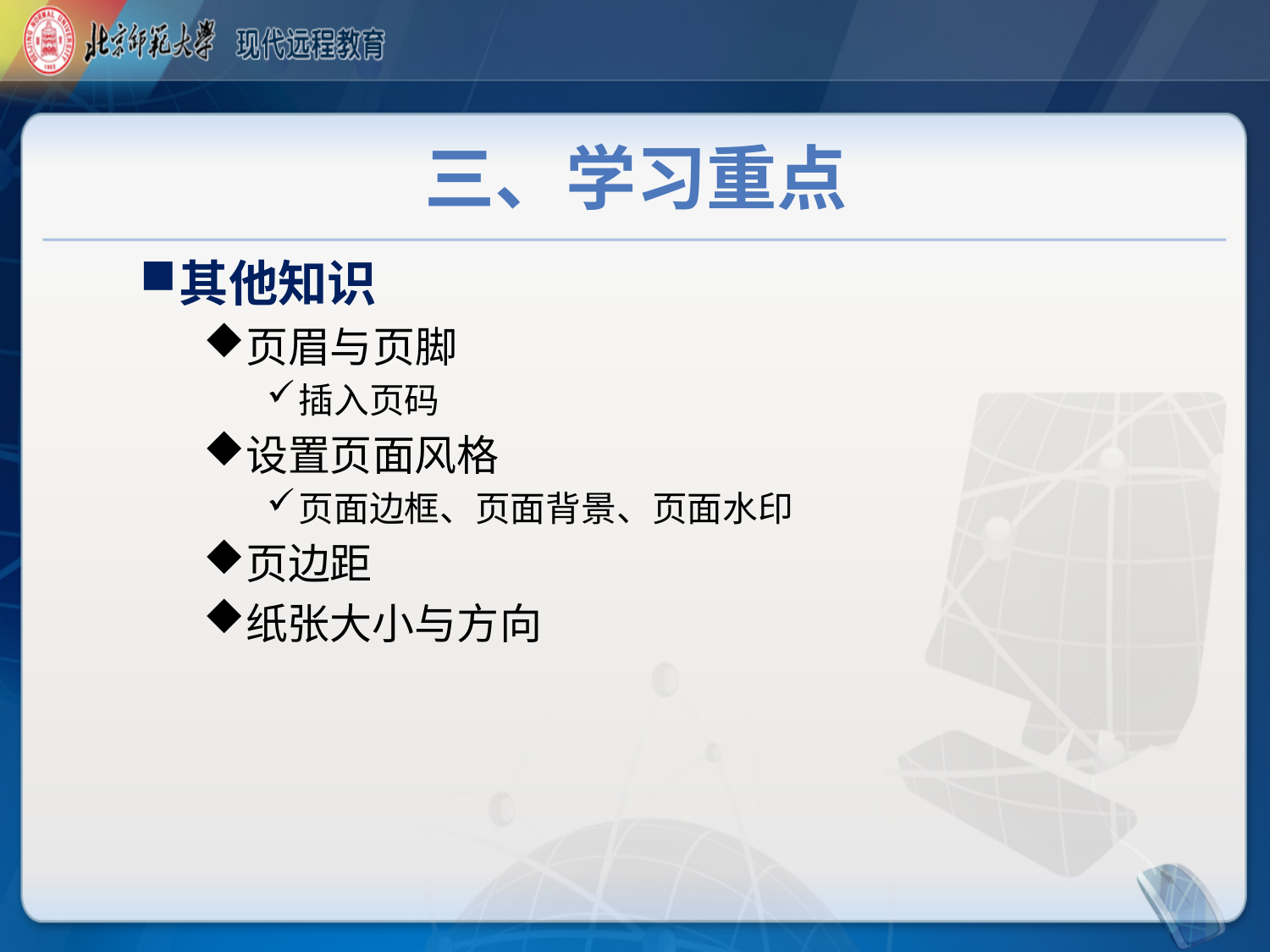

# 三、学习重点
其他知识
页眉与页脚
插入页码
设置页面风格
页面边框、页面背景、页面水印
页边距
纸张大小与方向